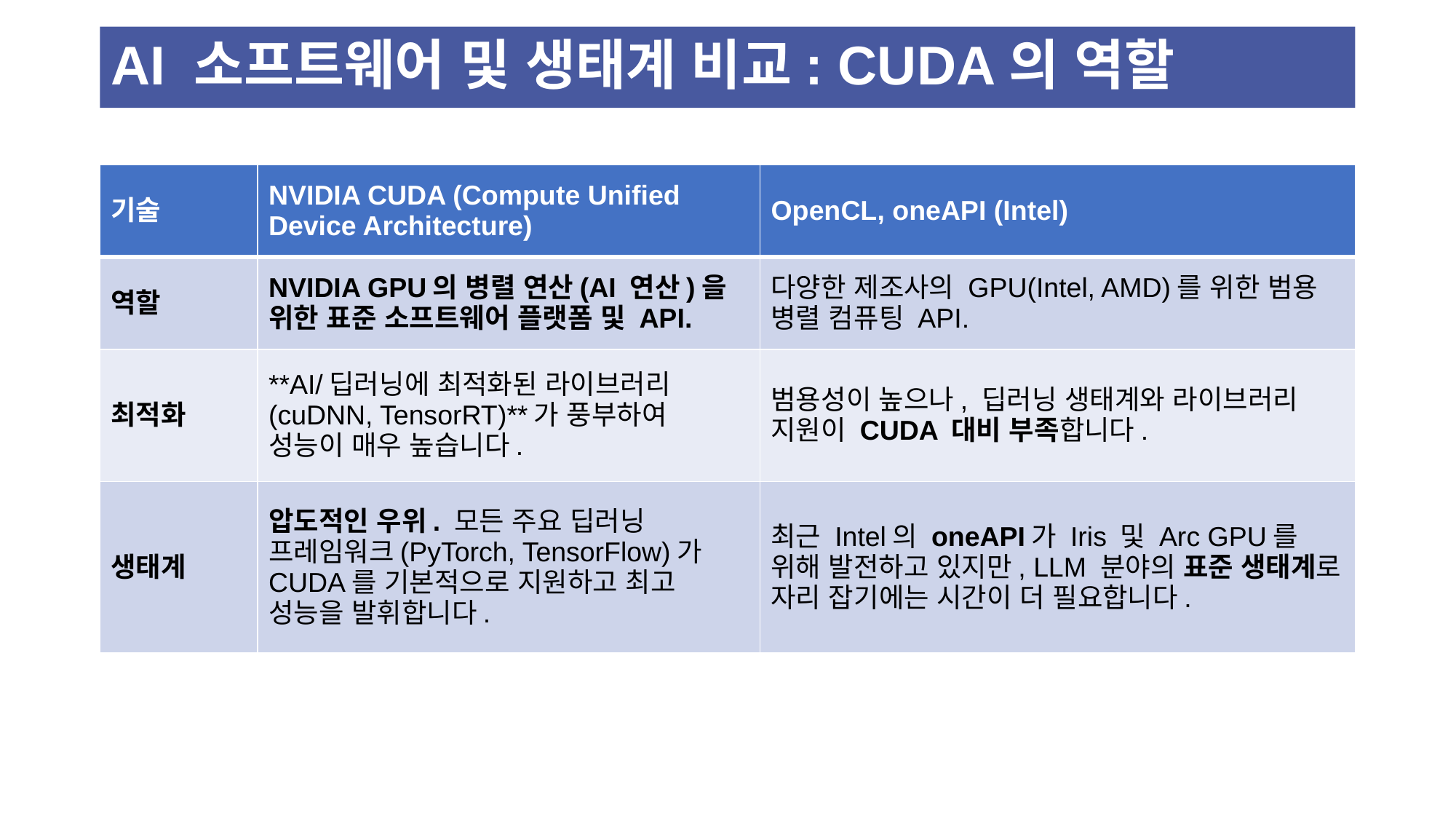

# AI 소프트웨어 및 생태계 비교: CUDA의 역할
| 기술 | NVIDIA CUDA (Compute Unified Device Architecture) | OpenCL, oneAPI (Intel) |
| --- | --- | --- |
| 역할 | NVIDIA GPU의 병렬 연산(AI 연산)을 위한 표준 소프트웨어 플랫폼 및 API. | 다양한 제조사의 GPU(Intel, AMD)를 위한 범용 병렬 컴퓨팅 API. |
| 최적화 | \*\*AI/딥러닝에 최적화된 라이브러리 (cuDNN, TensorRT)\*\*가 풍부하여 성능이 매우 높습니다. | 범용성이 높으나, 딥러닝 생태계와 라이브러리 지원이 CUDA 대비 부족합니다. |
| 생태계 | 압도적인 우위. 모든 주요 딥러닝 프레임워크(PyTorch, TensorFlow)가 CUDA를 기본적으로 지원하고 최고 성능을 발휘합니다. | 최근 Intel의 oneAPI가 Iris 및 Arc GPU를 위해 발전하고 있지만, LLM 분야의 표준 생태계로 자리 잡기에는 시간이 더 필요합니다. |